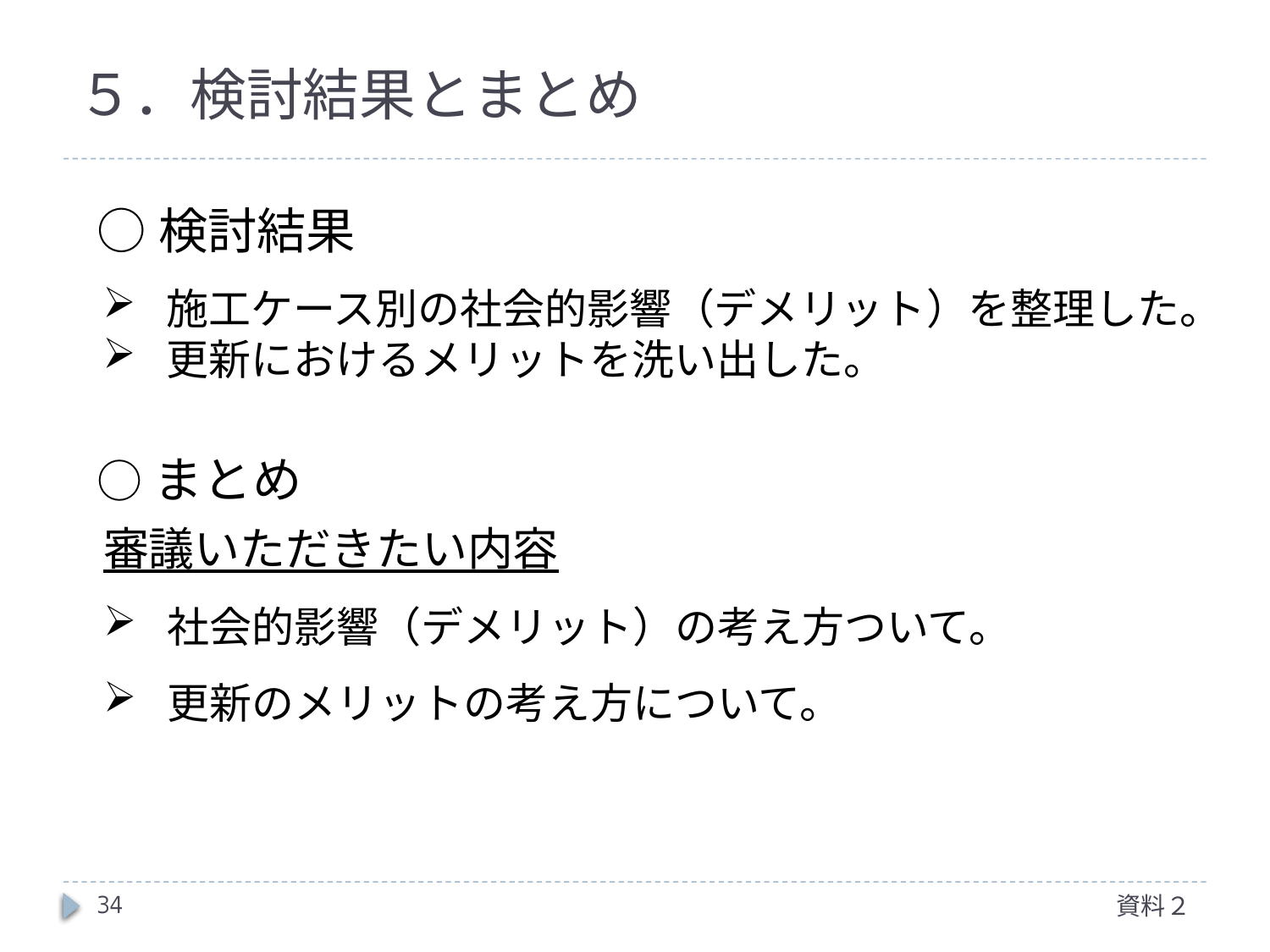

# ５．検討結果とまとめ
○検討結果
施工ケース別の社会的影響（デメリット）を整理した。
更新におけるメリットを洗い出した。

○まとめ
審議いただきたい内容
社会的影響（デメリット）の考え方ついて。
更新のメリットの考え方について。
34
資料２